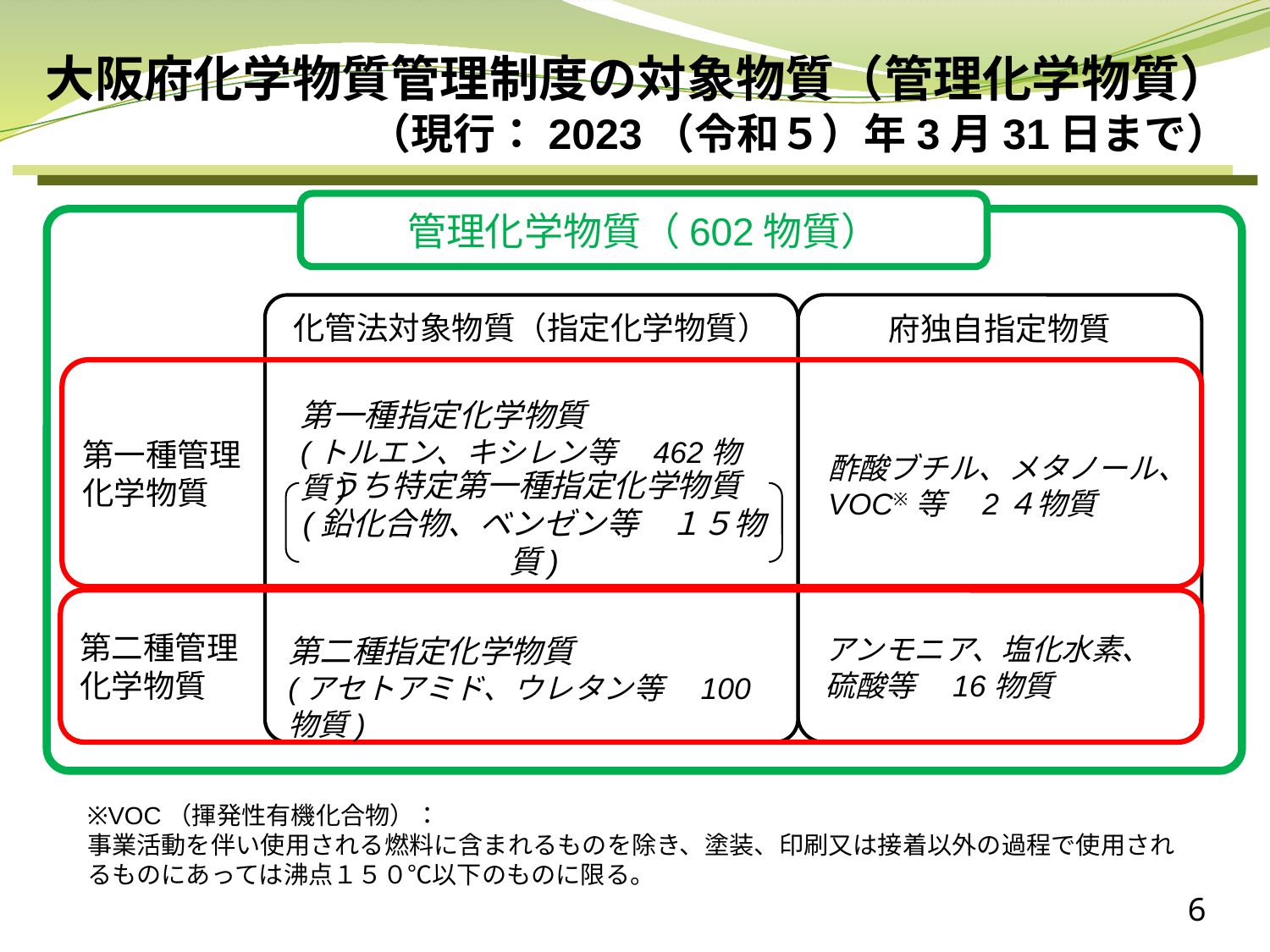

大阪府化学物質管理制度の対象物質（管理化学物質）
（現行：2023（令和５）年3月31日まで）

管理化学物質（602物質）

化管法対象物質（指定化学物質）
府独自指定物質
第一種管理
化学物質

第一種指定化学物質
(トルエン、キシレン等　462物質)
酢酸ブチル、メタノール、VOC※等　2４物質
うち特定第一種指定化学物質
(鉛化合物、ベンゼン等　１５物質)
第二種管理
化学物質
第二種指定化学物質
(アセトアミド、ウレタン等　100物質)

アンモニア、塩化水素、
硫酸等　16物質
※VOC（揮発性有機化合物）：
事業活動を伴い使用される燃料に含まれるものを除き、塗装、印刷又は接着以外の過程で使用されるものにあっては沸点１５０℃以下のものに限る。
6